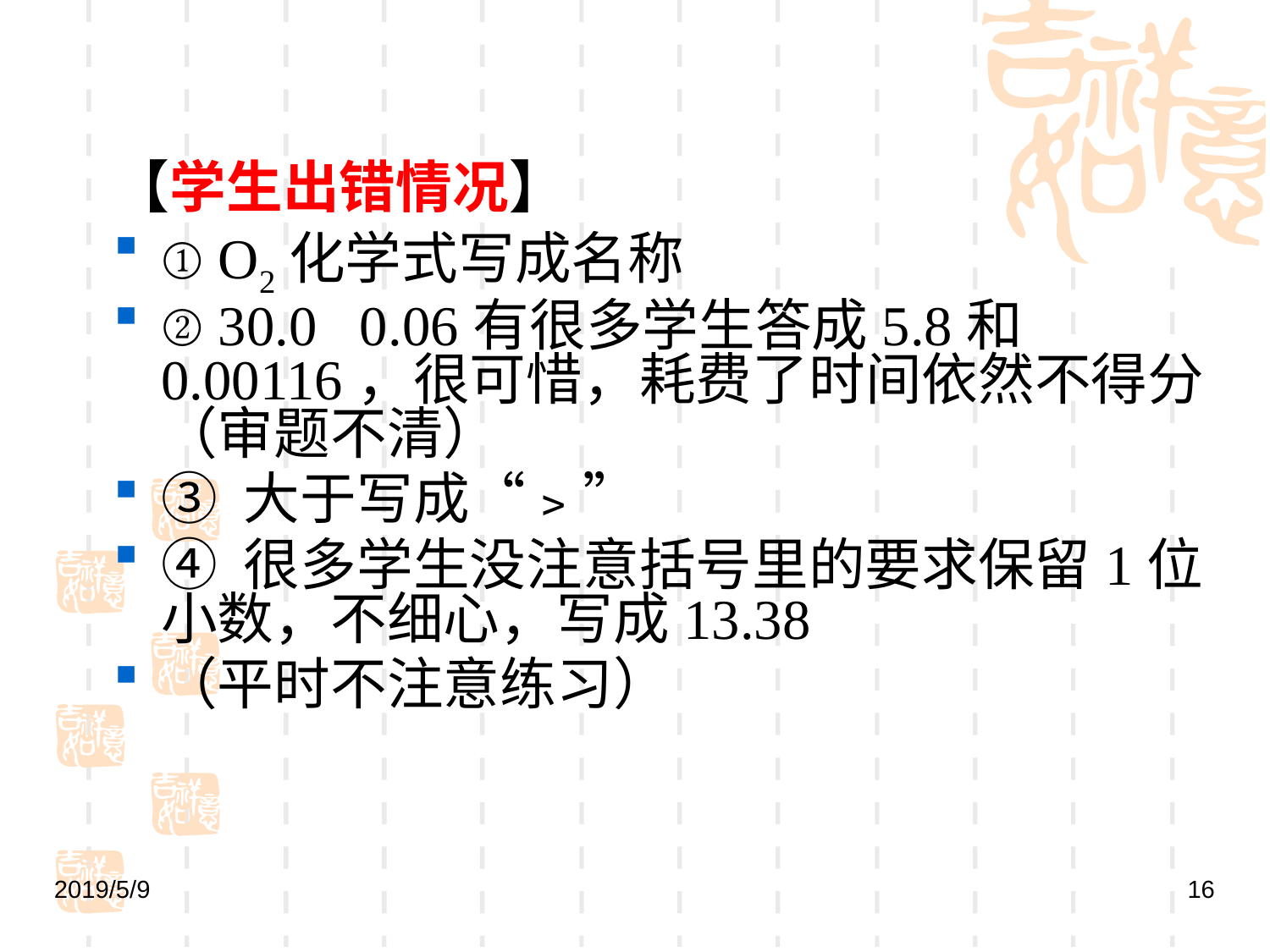

【学生出错情况】
① O2化学式写成名称
② 30.0   0.06有很多学生答成5.8和0.00116，很可惜，耗费了时间依然不得分（审题不清）
③ 大于写成“﹥”
④ 很多学生没注意括号里的要求保留1位小数，不细心，写成13.38
（平时不注意练习）

2019/5/9
16